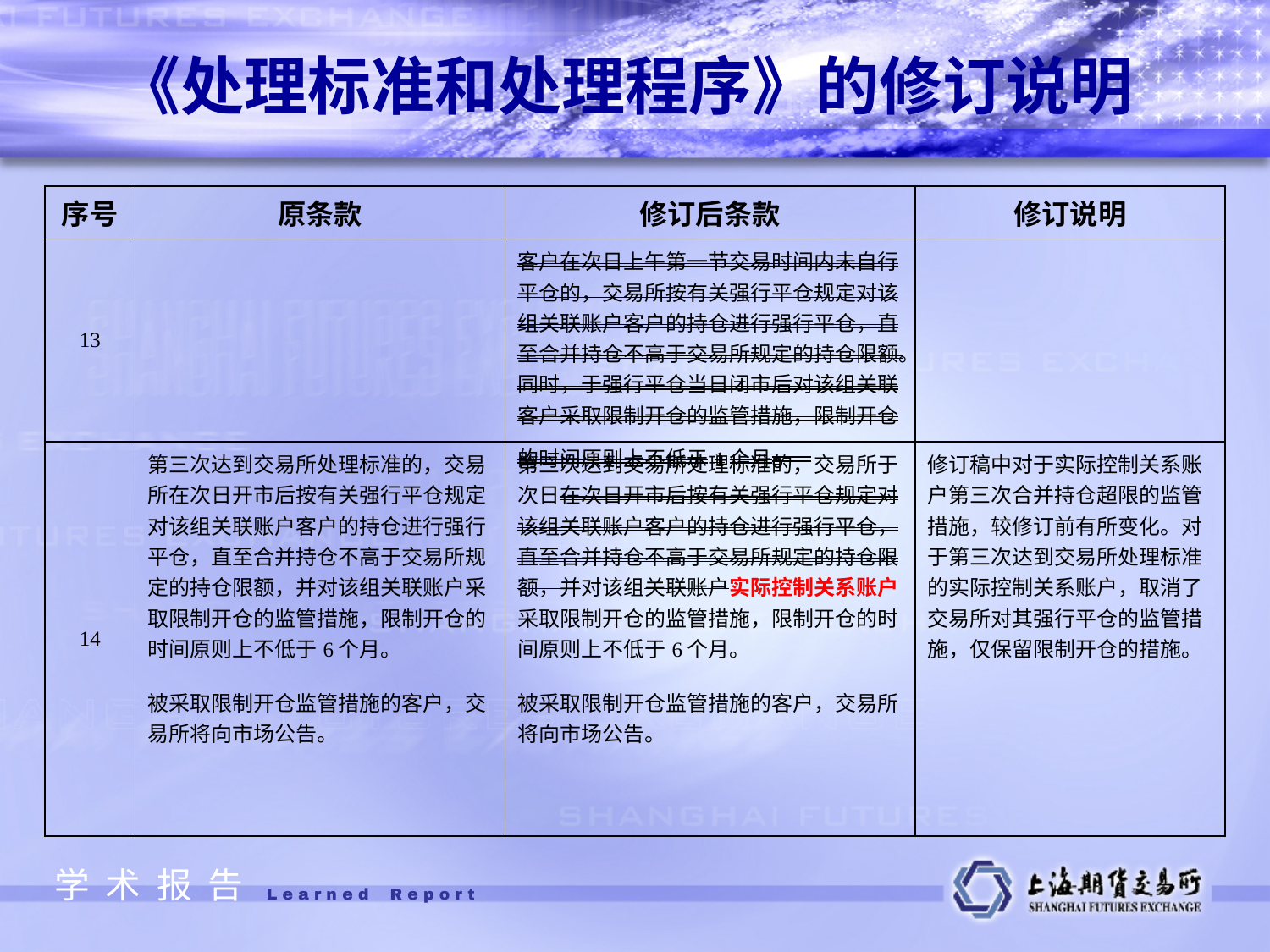

《处理标准和处理程序》的修订说明
| 序号 | 原条款 | 修订后条款 | 修订说明 |
| --- | --- | --- | --- |
| 13 |  | 客户在次日上午第一节交易时间内未自行平仓的，交易所按有关强行平仓规定对该组关联账户客户的持仓进行强行平仓，直至合并持仓不高于交易所规定的持仓限额。同时，于强行平仓当日闭市后对该组关联客户采取限制开仓的监管措施，限制开仓的时间原则上不低于1个月。 |  |
| 14 | 第三次达到交易所处理标准的，交易所在次日开市后按有关强行平仓规定对该组关联账户客户的持仓进行强行平仓，直至合并持仓不高于交易所规定的持仓限额，并对该组关联账户采取限制开仓的监管措施，限制开仓的时间原则上不低于6个月。 被采取限制开仓监管措施的客户，交易所将向市场公告。 | 第三次达到交易所处理标准的，交易所于次日在次日开市后按有关强行平仓规定对该组关联账户客户的持仓进行强行平仓，直至合并持仓不高于交易所规定的持仓限额，并对该组关联账户实际控制关系账户采取限制开仓的监管措施，限制开仓的时间原则上不低于6个月。 被采取限制开仓监管措施的客户，交易所将向市场公告。 | 修订稿中对于实际控制关系账户第三次合并持仓超限的监管措施，较修订前有所变化。对于第三次达到交易所处理标准的实际控制关系账户，取消了交易所对其强行平仓的监管措施，仅保留限制开仓的措施。 |